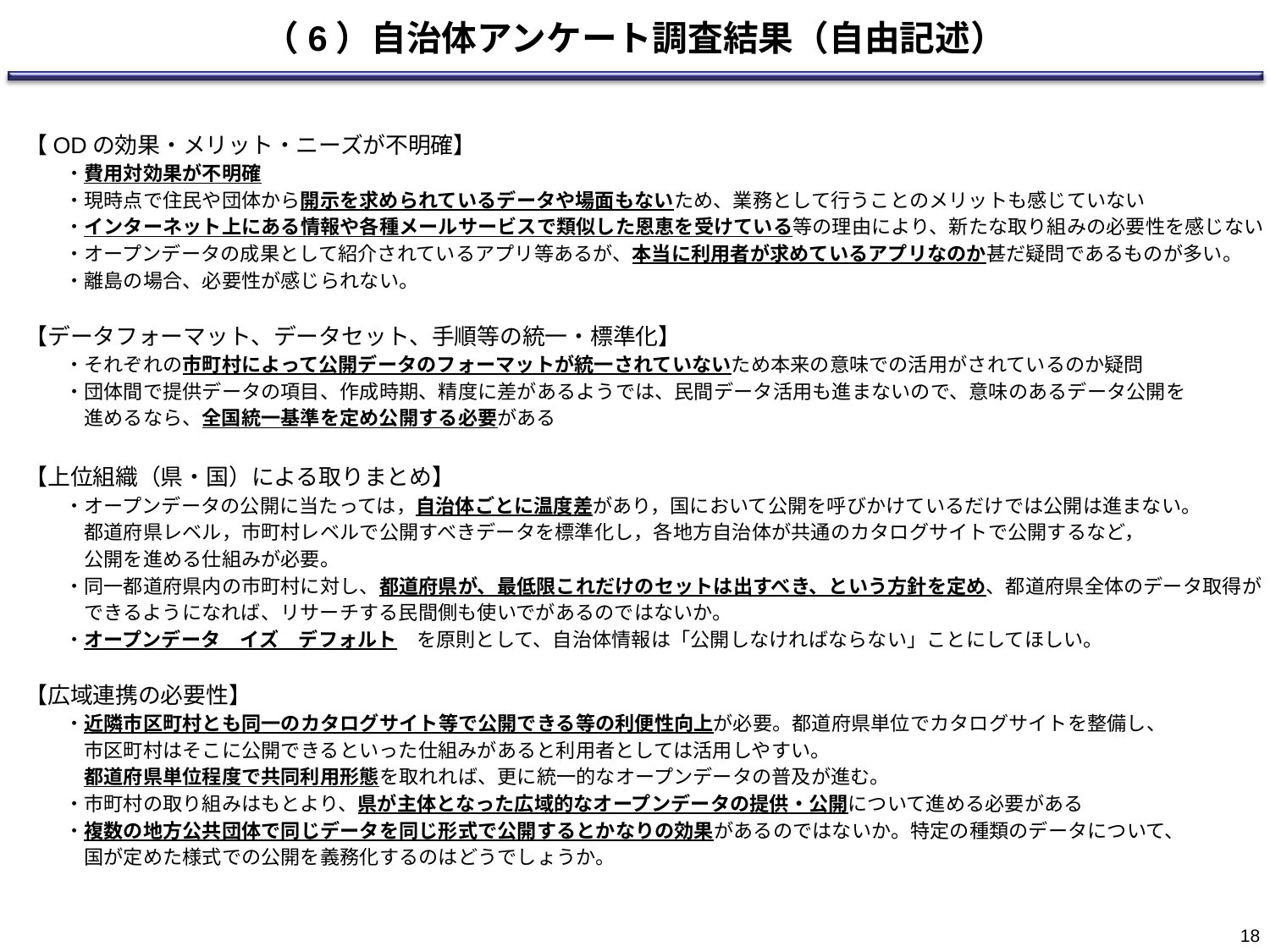

# （6）自治体アンケート調査結果（自由記述）
【ODの効果・メリット・ニーズが不明確】
　　・費用対効果が不明確
　　・現時点で住民や団体から開示を求められているデータや場面もないため、業務として行うことのメリットも感じていない
　　・インターネット上にある情報や各種メールサービスで類似した恩恵を受けている等の理由により、新たな取り組みの必要性を感じない
　　・オープンデータの成果として紹介されているアプリ等あるが、本当に利用者が求めているアプリなのか甚だ疑問であるものが多い。
　　・離島の場合、必要性が感じられない。

【データフォーマット、データセット、手順等の統一・標準化】
　　・それぞれの市町村によって公開データのフォーマットが統一されていないため本来の意味での活用がされているのか疑問
　　・団体間で提供データの項目、作成時期、精度に差があるようでは、民間データ活用も進まないので、意味のあるデータ公開を
　　　進めるなら、全国統一基準を定め公開する必要がある

【上位組織（県・国）による取りまとめ】
　　・オープンデータの公開に当たっては，自治体ごとに温度差があり，国において公開を呼びかけているだけでは公開は進まない。
　　　都道府県レベル，市町村レベルで公開すべきデータを標準化し，各地方自治体が共通のカタログサイトで公開するなど，
　　　公開を進める仕組みが必要。
　　・同一都道府県内の市町村に対し、都道府県が、最低限これだけのセットは出すべき、という方針を定め、都道府県全体のデータ取得が
　　　できるようになれば、リサーチする民間側も使いでがあるのではないか。
　　・オープンデータ　イズ　デフォルト　を原則として、自治体情報は「公開しなければならない」ことにしてほしい。

【広域連携の必要性】
　　・近隣市区町村とも同一のカタログサイト等で公開できる等の利便性向上が必要。都道府県単位でカタログサイトを整備し、
　　　市区町村はそこに公開できるといった仕組みがあると利用者としては活用しやすい。
　　　都道府県単位程度で共同利用形態を取れれば、更に統一的なオープンデータの普及が進む。
　　・市町村の取り組みはもとより、県が主体となった広域的なオープンデータの提供・公開について進める必要がある
　　・複数の地方公共団体で同じデータを同じ形式で公開するとかなりの効果があるのではないか。特定の種類のデータについて、
　　　国が定めた様式での公開を義務化するのはどうでしょうか。

18